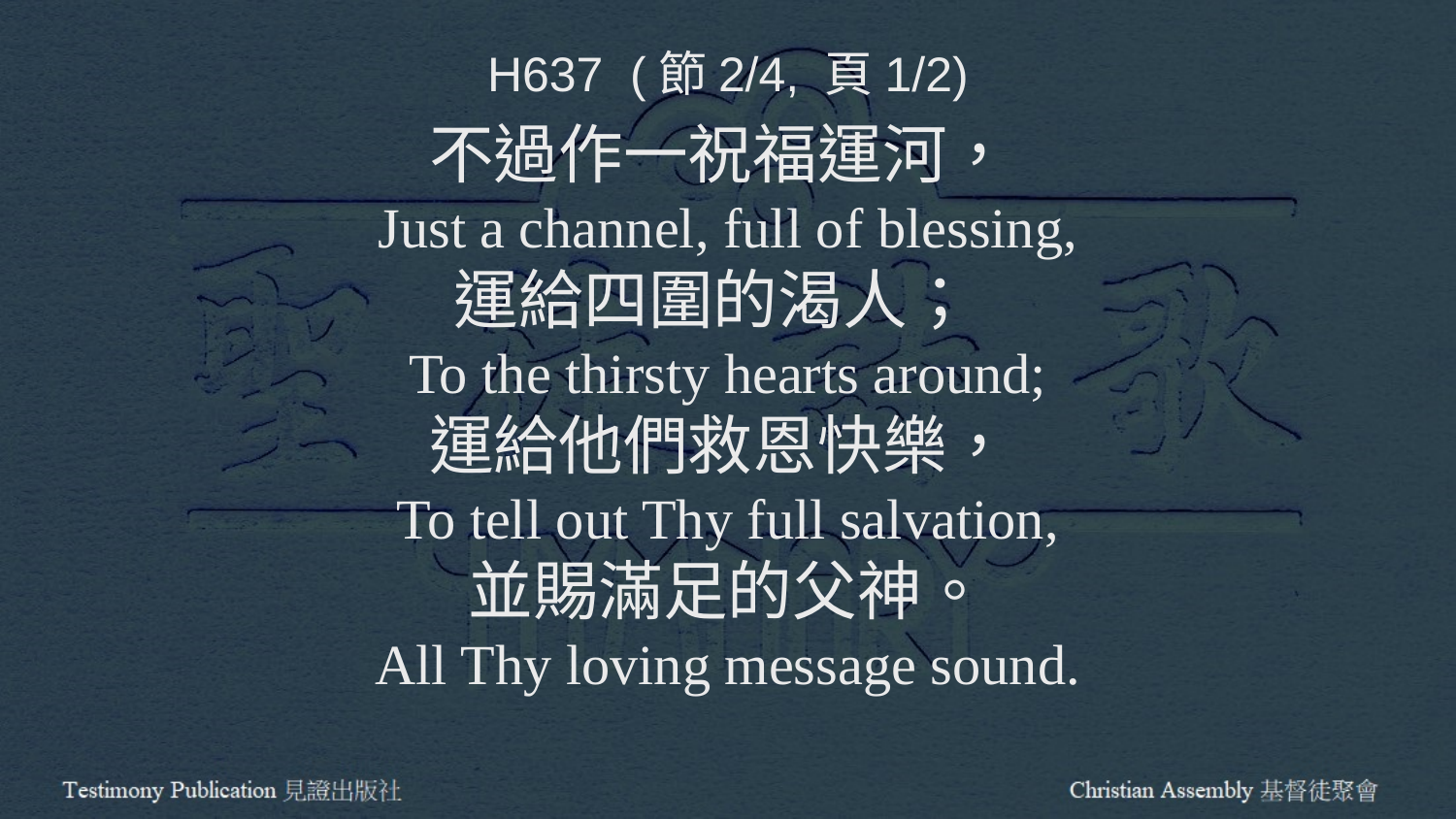

H637  (節2/4, 頁1/2)
不過作一祝福運河，
Just a channel, full of blessing,
運給四圍的渴人；
To the thirsty hearts around;
運給他們救恩快樂，
To tell out Thy full salvation,
並賜滿足的父神。
All Thy loving message sound.